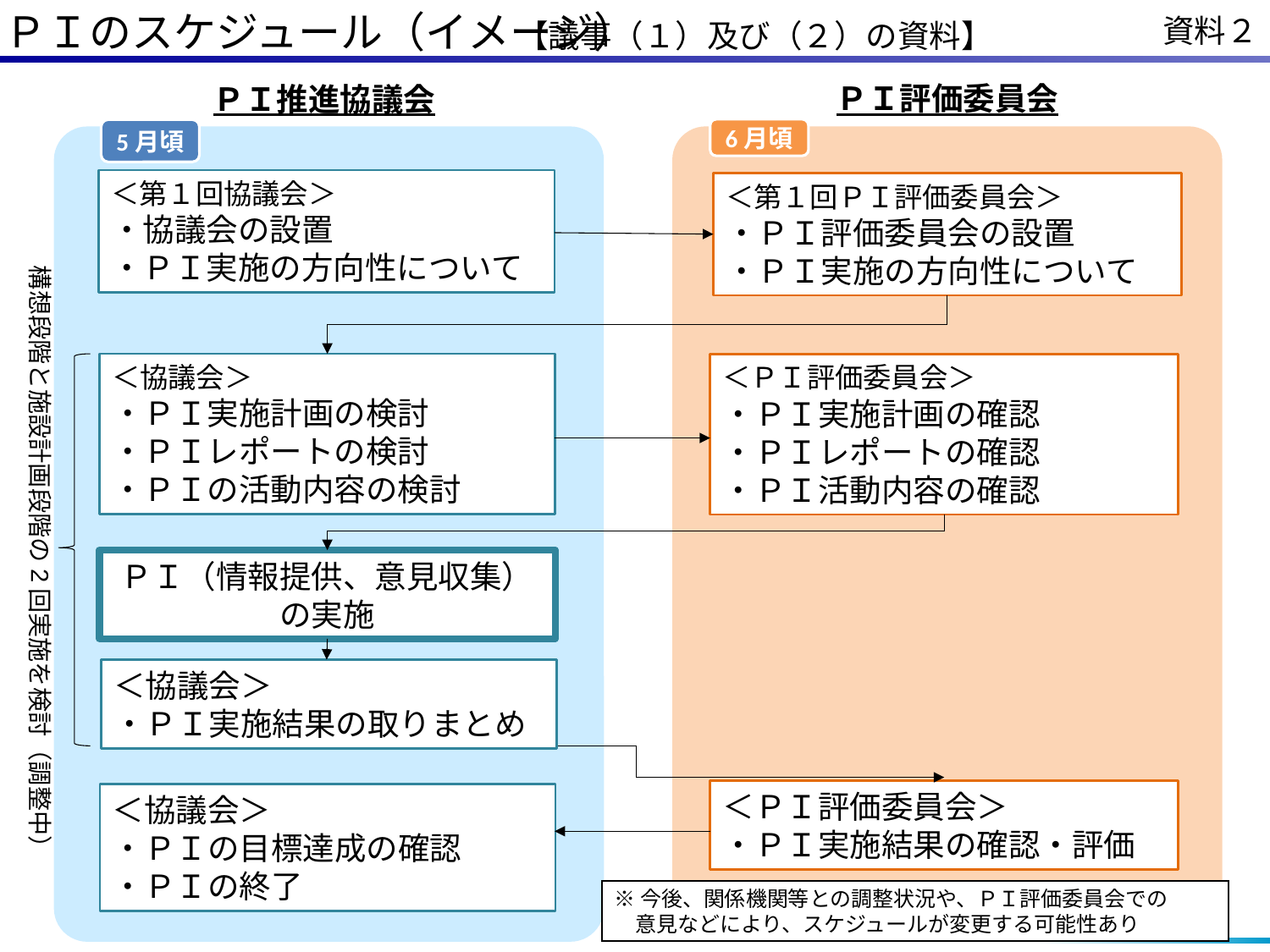

# ＰＩのスケジュール（イメージ）
【議事（１）及び（２）の資料】
資料２
ＰＩ評価委員会
ＰＩ推進協議会
6月頃
5月頃

＜第１回協議会＞
・協議会の設置
・ＰＩ実施の方向性について
＜第１回ＰＩ評価委員会＞
・ＰＩ評価委員会の設置
・ＰＩ実施の方向性について
構想段階と施設計画段階の2回実施を検討（調整中）

＜協議会＞
・ＰＩ実施計画の検討
・ＰＩレポートの検討
・ＰＩの活動内容の検討
＜ＰＩ評価委員会＞
・ＰＩ実施計画の確認
・ＰＩレポートの確認
・ＰＩ活動内容の確認
ＰＩ（情報提供、意見収集）
の実施
＜協議会＞
・ＰＩ実施結果の取りまとめ
＜ＰＩ評価委員会＞
・ＰＩ実施結果の確認・評価
＜協議会＞
・ＰＩの目標達成の確認
・ＰＩの終了
※今後、関係機関等との調整状況や、ＰＩ評価委員会での
　意見などにより、スケジュールが変更する可能性あり